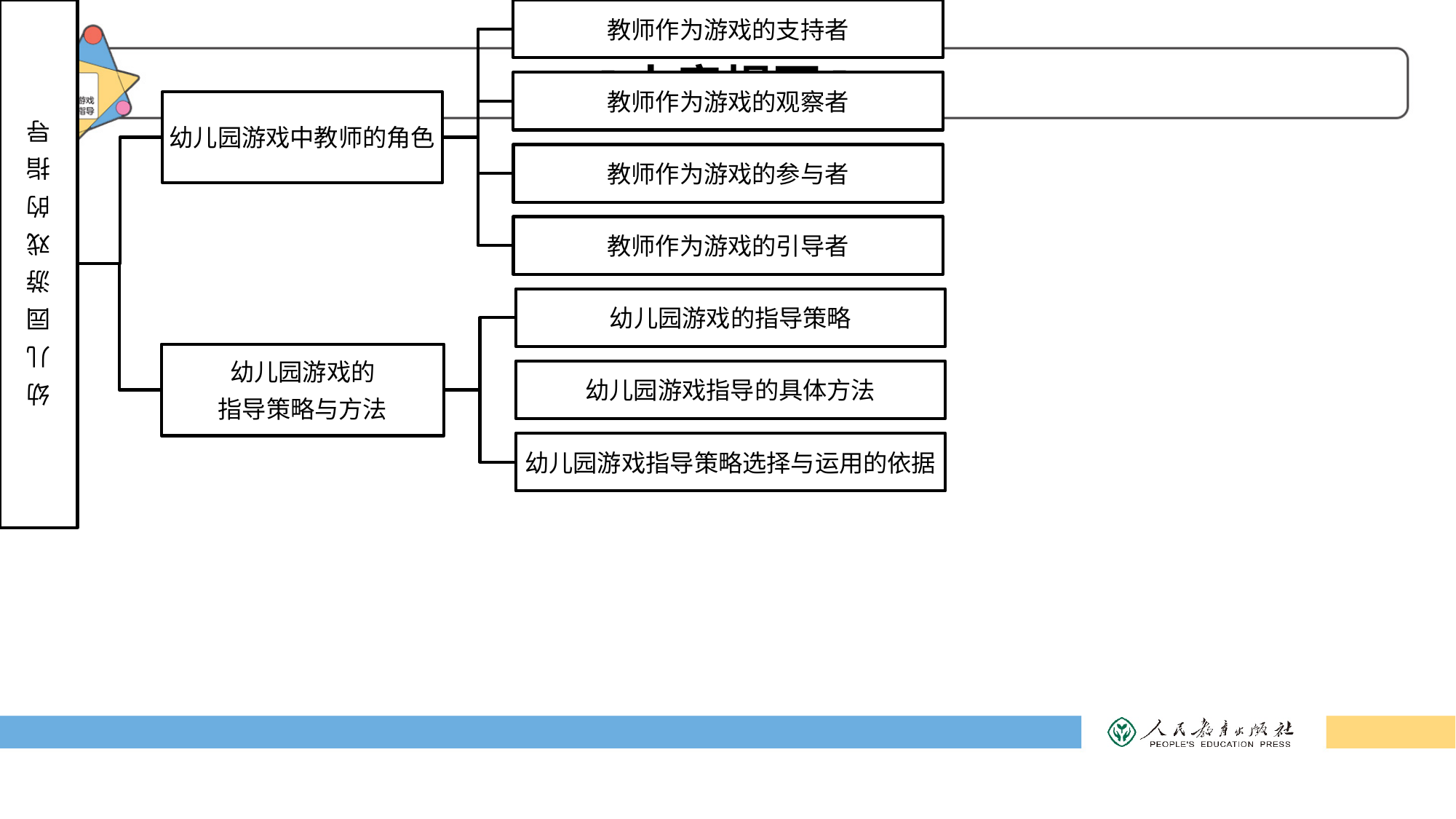

# [本章提要]

幼
儿
园
游
戏
的
指
导
幼儿园游戏中教师的角色
教师作为游戏的支持者
教师作为游戏的观察者
教师作为游戏的参与者
教师作为游戏的引导者
幼儿园游戏的
指导策略与方法
幼儿园游戏的指导策略
幼儿园游戏指导的具体方法
幼儿园游戏指导策略选择与运用的依据